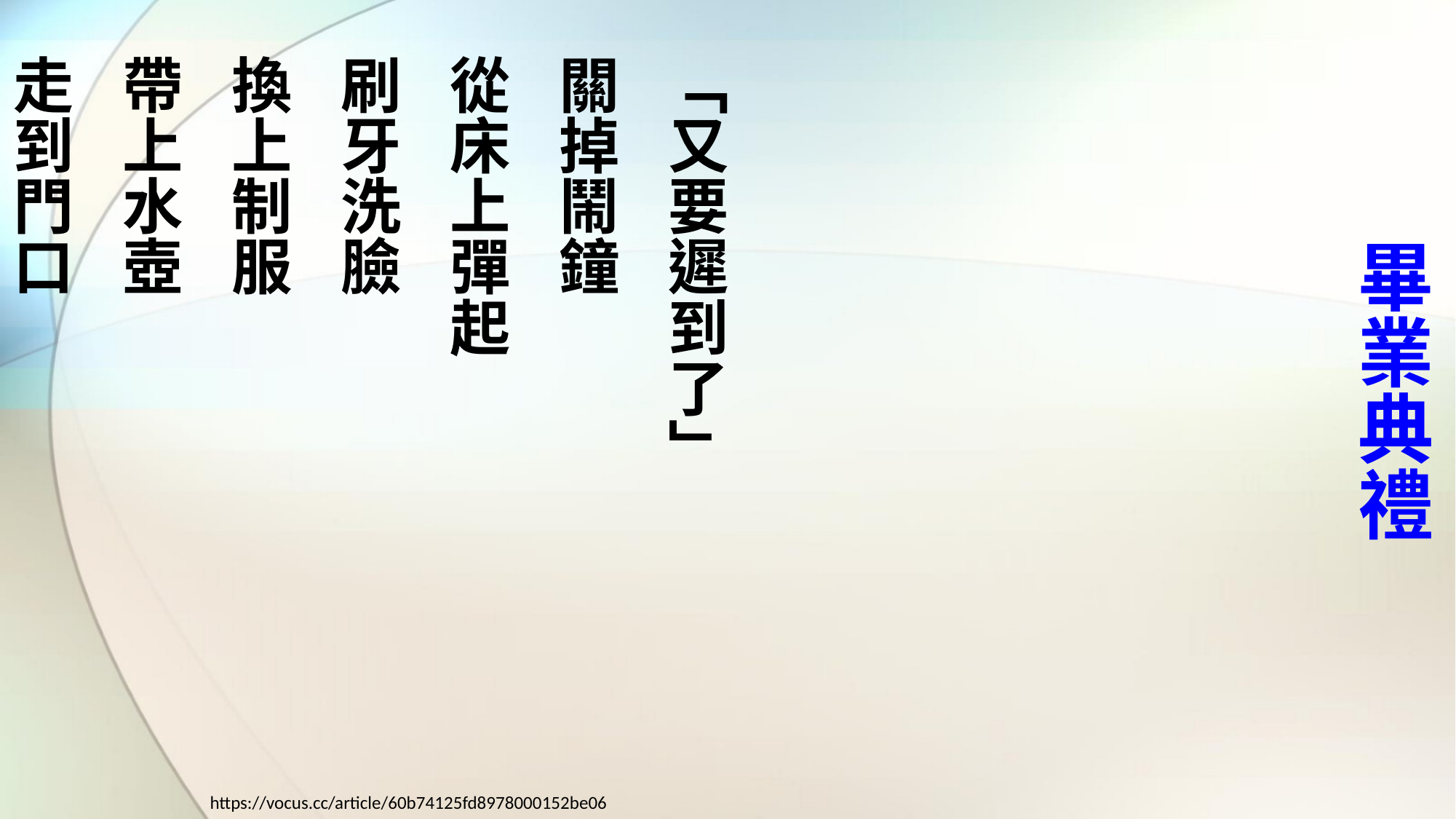

「又要遲到了」
關掉鬧鐘
從床上彈起
刷牙洗臉
換上制服
帶上水壺
走到門口
# 畢業典禮
https://vocus.cc/article/60b74125fd8978000152be06